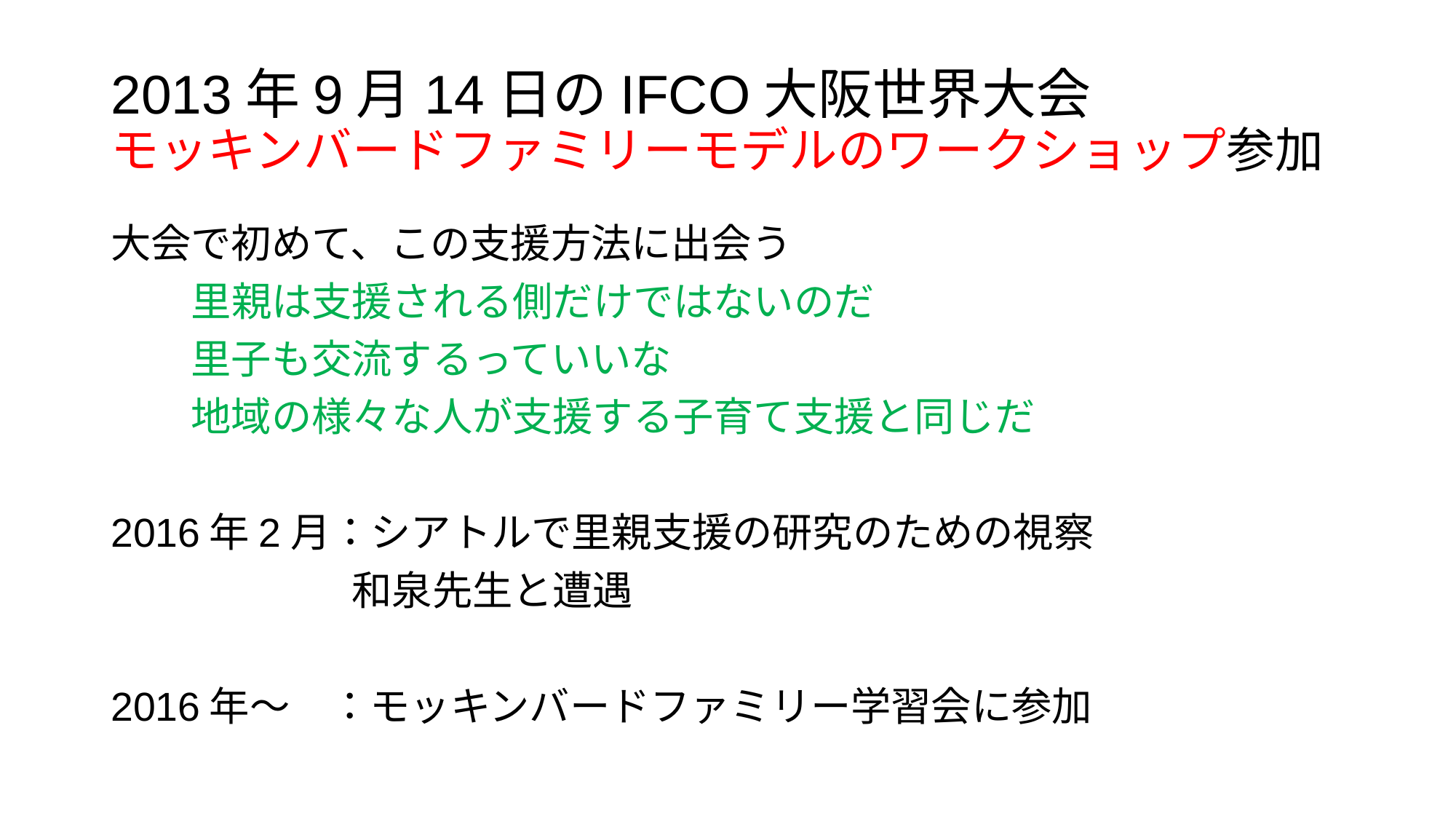

# 2013年9月14日のIFCO大阪世界大会 モッキンバードファミリーモデルのワークショップ参加
大会で初めて、この支援方法に出会う
　　里親は支援される側だけではないのだ
　　里子も交流するっていいな
　　地域の様々な人が支援する子育て支援と同じだ

2016年2月：シアトルで里親支援の研究のための視察
　　　　　　和泉先生と遭遇

2016年～　：モッキンバードファミリー学習会に参加